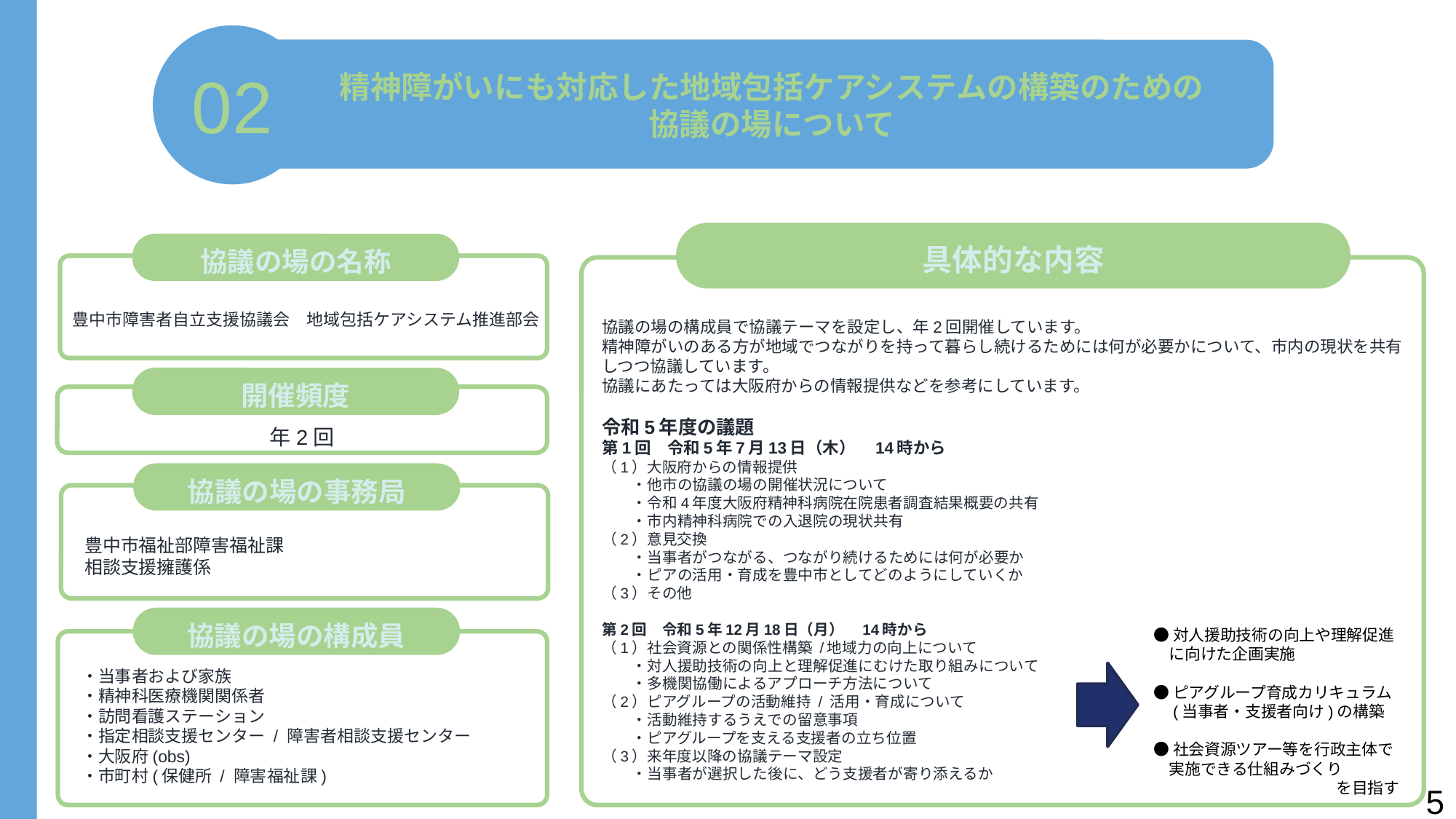

02

精神障がいにも対応した地域包括ケアシステムの構築のための
協議の場について
具体的な内容
協議の場の名称

豊中市障害者自立支援協議会　地域包括ケアシステム推進部会
協議の場の構成員で協議テーマを設定し、年2回開催しています。
精神障がいのある方が地域でつながりを持って暮らし続けるためには何が必要かについて、市内の現状を共有しつつ協議しています。
協議にあたっては大阪府からの情報提供などを参考にしています。

令和5年度の議題
第1回　令和5年7月13日（木）　14時から
（1）大阪府からの情報提供
　　・他市の協議の場の開催状況について
　　・令和4年度大阪府精神科病院在院患者調査結果概要の共有
　　・市内精神科病院での入退院の現状共有
（2）意見交換
　　・当事者がつながる、つながり続けるためには何が必要か
　　・ピアの活用・育成を豊中市としてどのようにしていくか
（3）その他

第2回　令和5年12月18日（月）　14時から
（1）社会資源との関係性構築 /地域力の向上について
　　・対人援助技術の向上と理解促進にむけた取り組みについて
　　・多機関協働によるアプローチ方法について
（2）ピアグループの活動維持 / 活用・育成について
　　・活動維持するうえでの留意事項
　　・ピアグループを支える支援者の立ち位置
（3）来年度以降の協議テーマ設定
　　・当事者が選択した後に、どう支援者が寄り添えるか

開催頻度

年2回
協議の場の事務局

豊中市福祉部障害福祉課
相談支援擁護係

協議の場の構成員
●対人援助技術の向上や理解促進
　に向けた企画実施

●ピアグループ育成カリキュラム
　(当事者・支援者向け)の構築

●社会資源ツアー等を行政主体で
　実施できる仕組みづくり
を目指す

・当事者および家族
・精神科医療機関関係者
・訪問看護ステーション
・指定相談支援センター / 障害者相談支援センター
・大阪府(obs)
・市町村(保健所 / 障害福祉課)